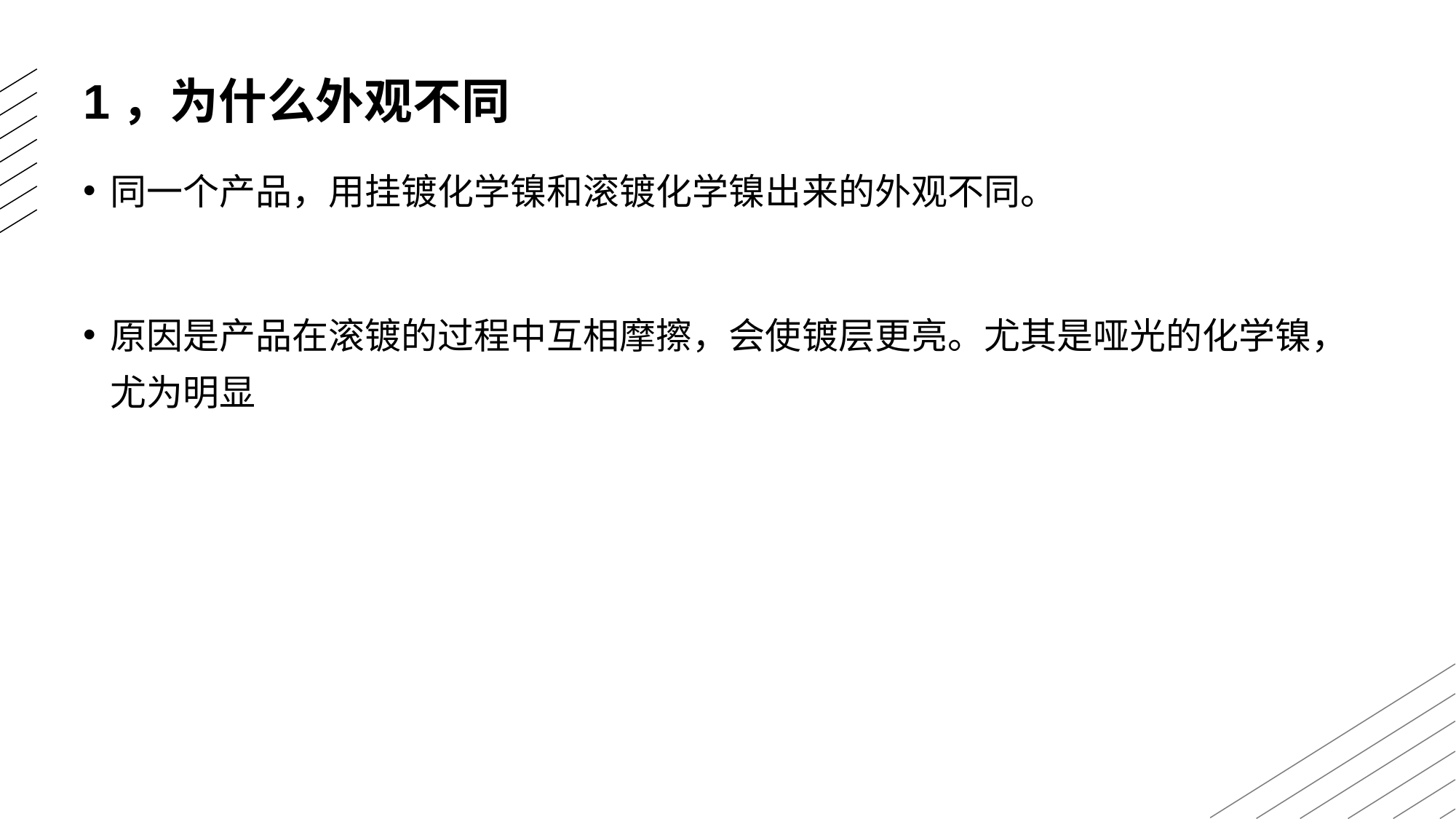

# 1，为什么外观不同
同一个产品，用挂镀化学镍和滚镀化学镍出来的外观不同。

原因是产品在滚镀的过程中互相摩擦，会使镀层更亮。尤其是哑光的化学镍，尤为明显